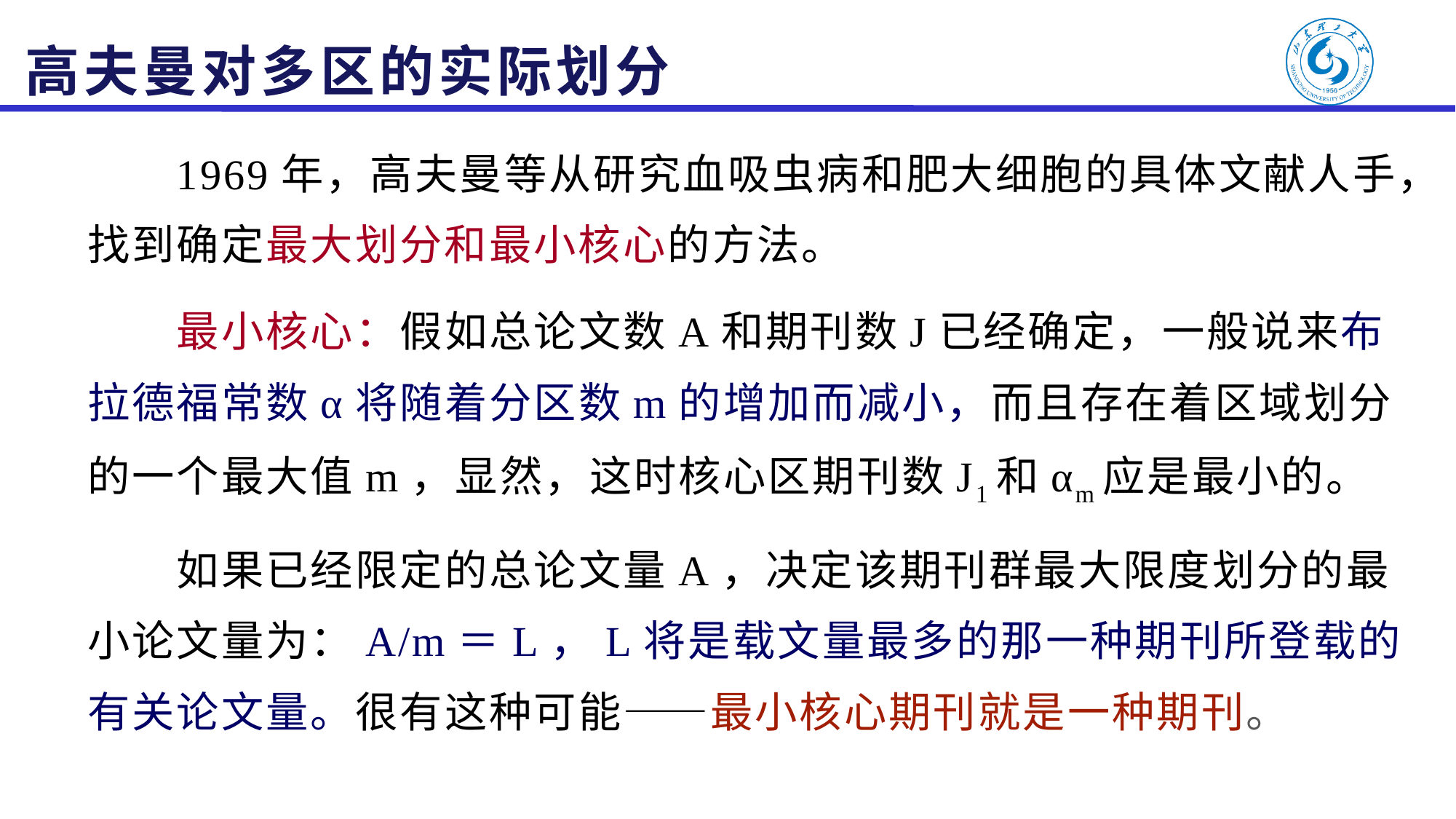

# 高夫曼对多区的实际划分
1969年，高夫曼等从研究血吸虫病和肥大细胞的具体文献人手，找到确定最大划分和最小核心的方法。
最小核心：假如总论文数A和期刊数J已经确定，一般说来布拉德福常数α将随着分区数m的增加而减小，而且存在着区域划分的一个最大值m，显然，这时核心区期刊数J1和αm应是最小的。
如果已经限定的总论文量A，决定该期刊群最大限度划分的最小论文量为：A/m＝L，L将是载文量最多的那一种期刊所登载的有关论文量。很有这种可能——最小核心期刊就是一种期刊。